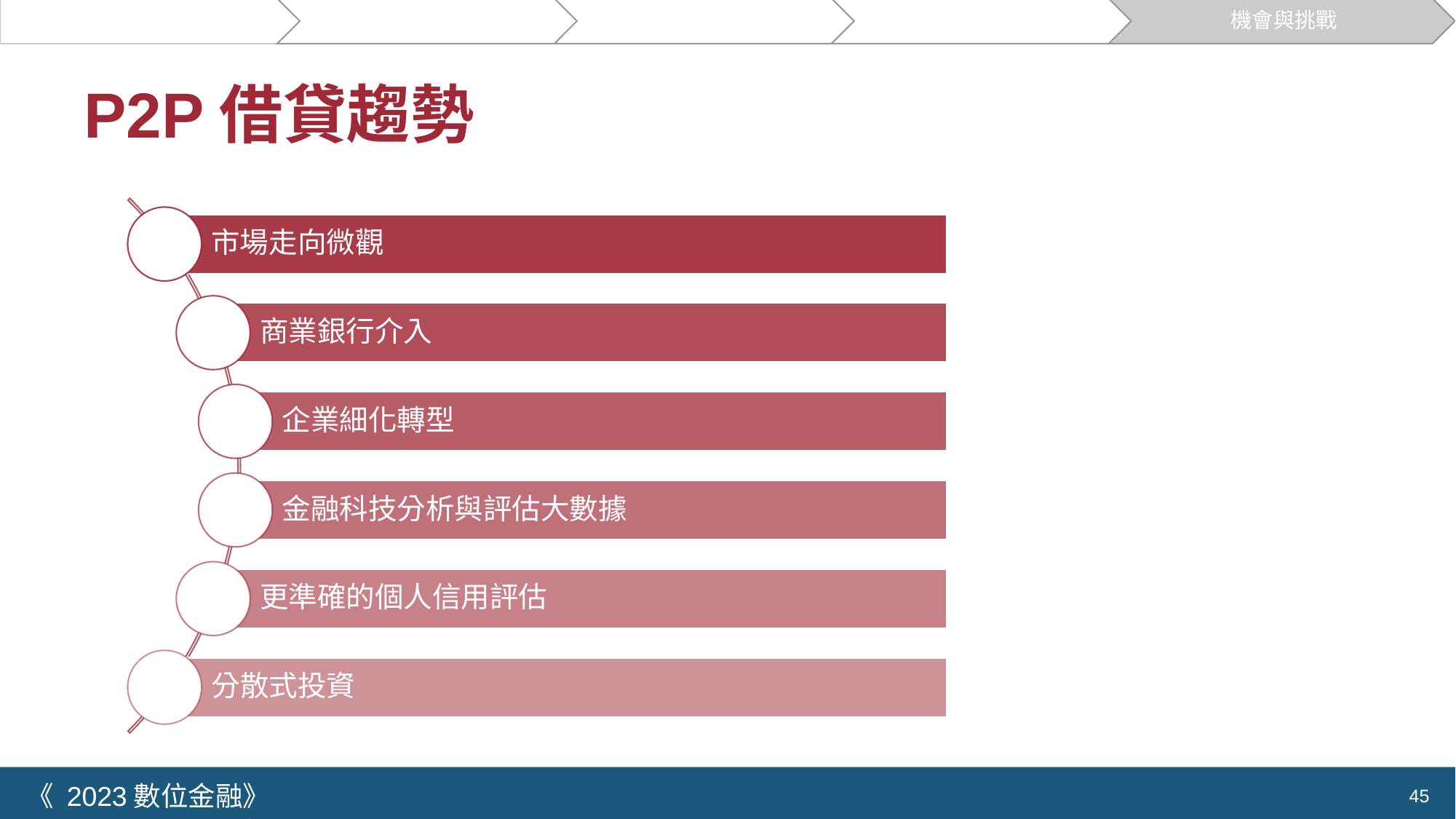

關於貸款

P2P網貸的運作

創新模式

市場與案例

機會與挑戰
# P2P借貸趨勢

市場走向微觀

商業銀行介入

企業細化轉型

金融科技分析與評估大數據

更準確的個人信用評估

分散式投資
《 2023數位金融》                                                                                                                                             	NYCU.IIM.IEBI Lab
45